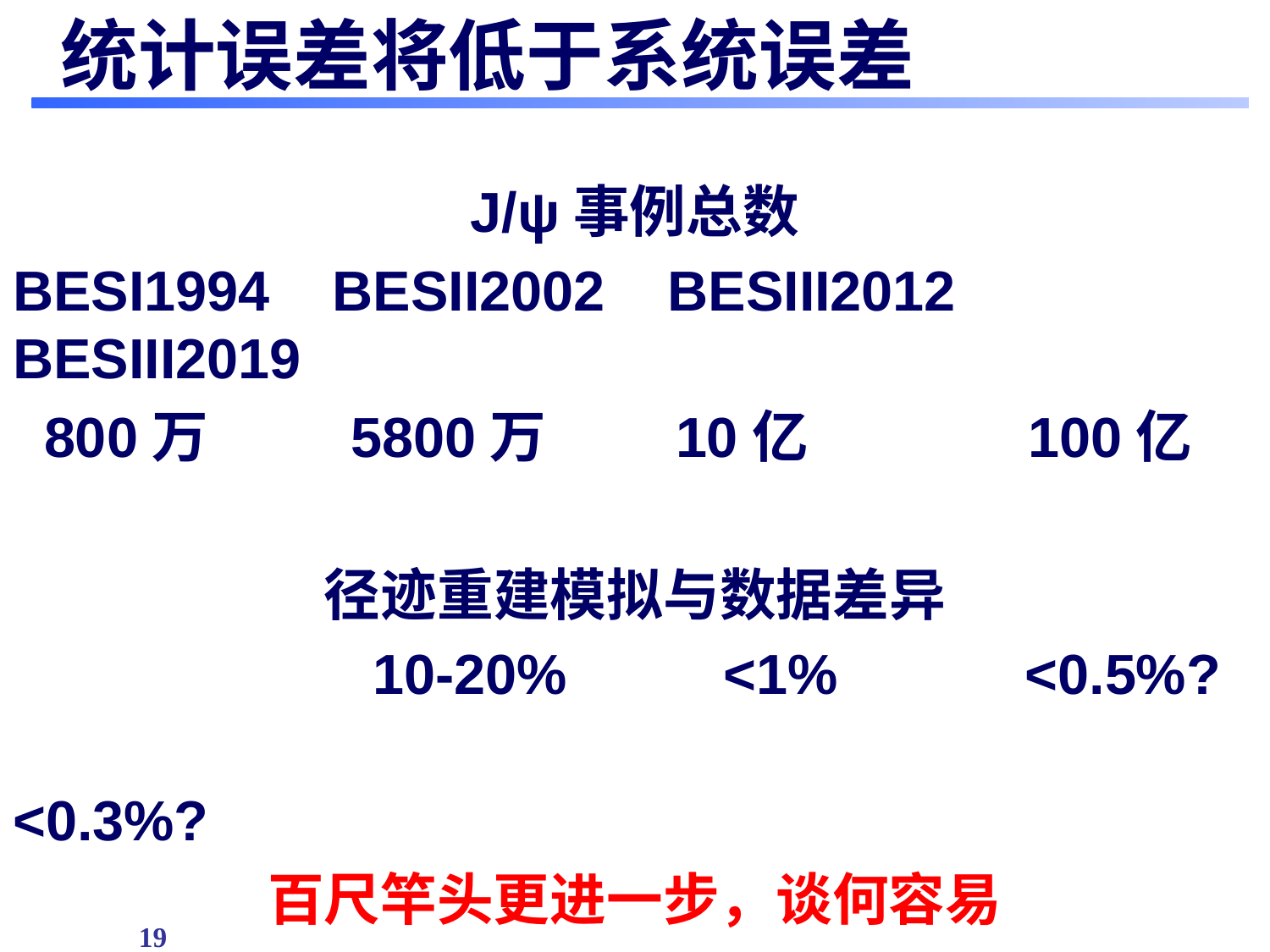

# 统计误差将低于系统误差
J/ψ事例总数
BESI1994    BESII2002    BESIII2012    BESIII2019
  800万          5800万         10亿                100亿

径迹重建模拟与数据差异
                       10-20%          <1%            <0.5%?
                                                                    <0.3%?
百尺竿头更进一步，谈何容易
19